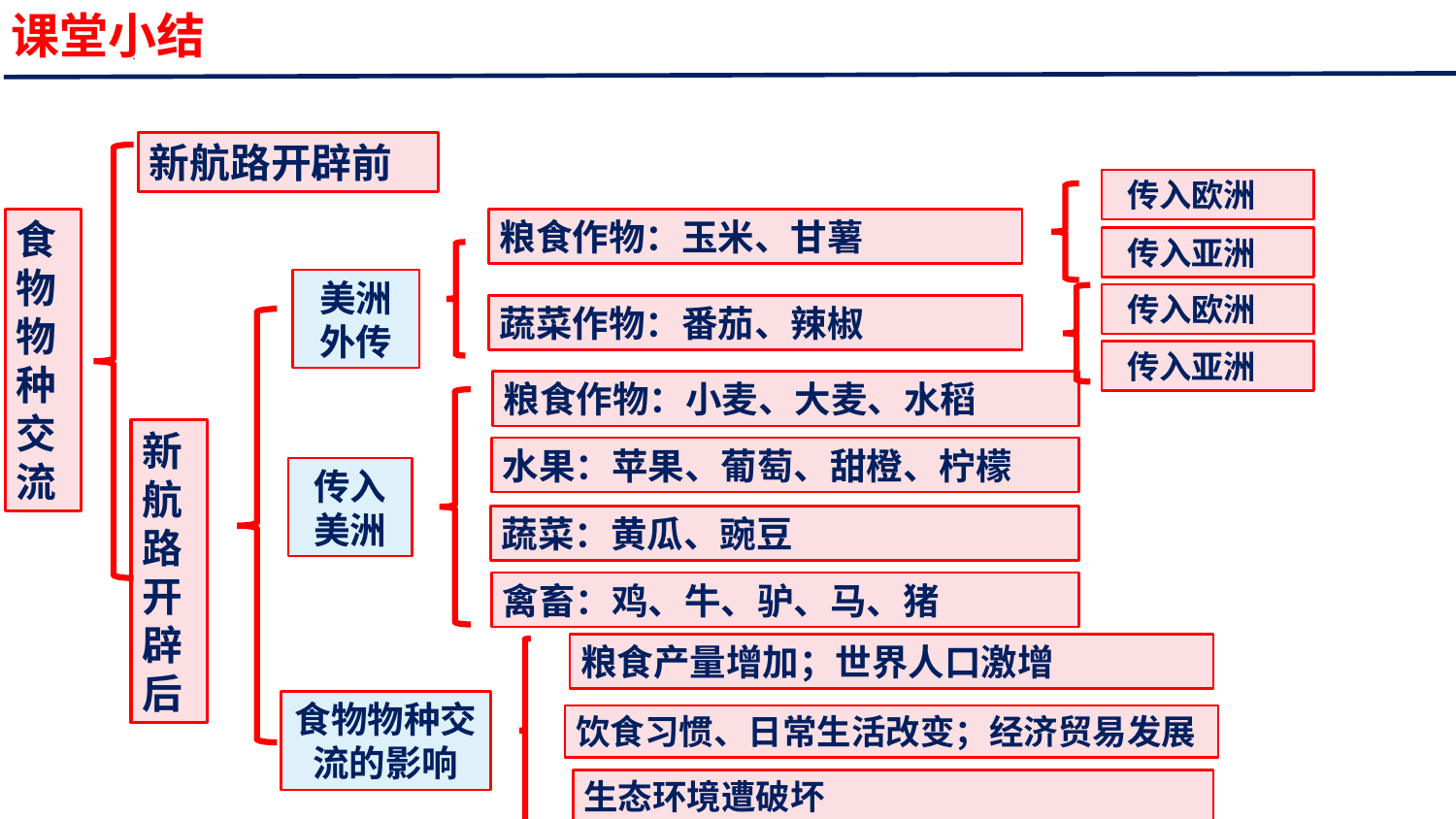

课堂小结
新航路开辟前

 传入欧洲

食物物种交流
粮食作物：玉米、甘薯
 传入亚洲

美洲外传
 传入欧洲

蔬菜作物：番茄、辣椒

 传入亚洲
粮食作物：小麦、大麦、水稻

新航路开辟后
水果：苹果、葡萄、甜橙、柠檬
传入美洲
蔬菜：黄瓜、豌豆
禽畜：鸡、牛、驴、马、猪
粮食产量增加；世界人口激增

食物物种交流的影响
饮食习惯、日常生活改变；经济贸易发展
生态环境遭破坏